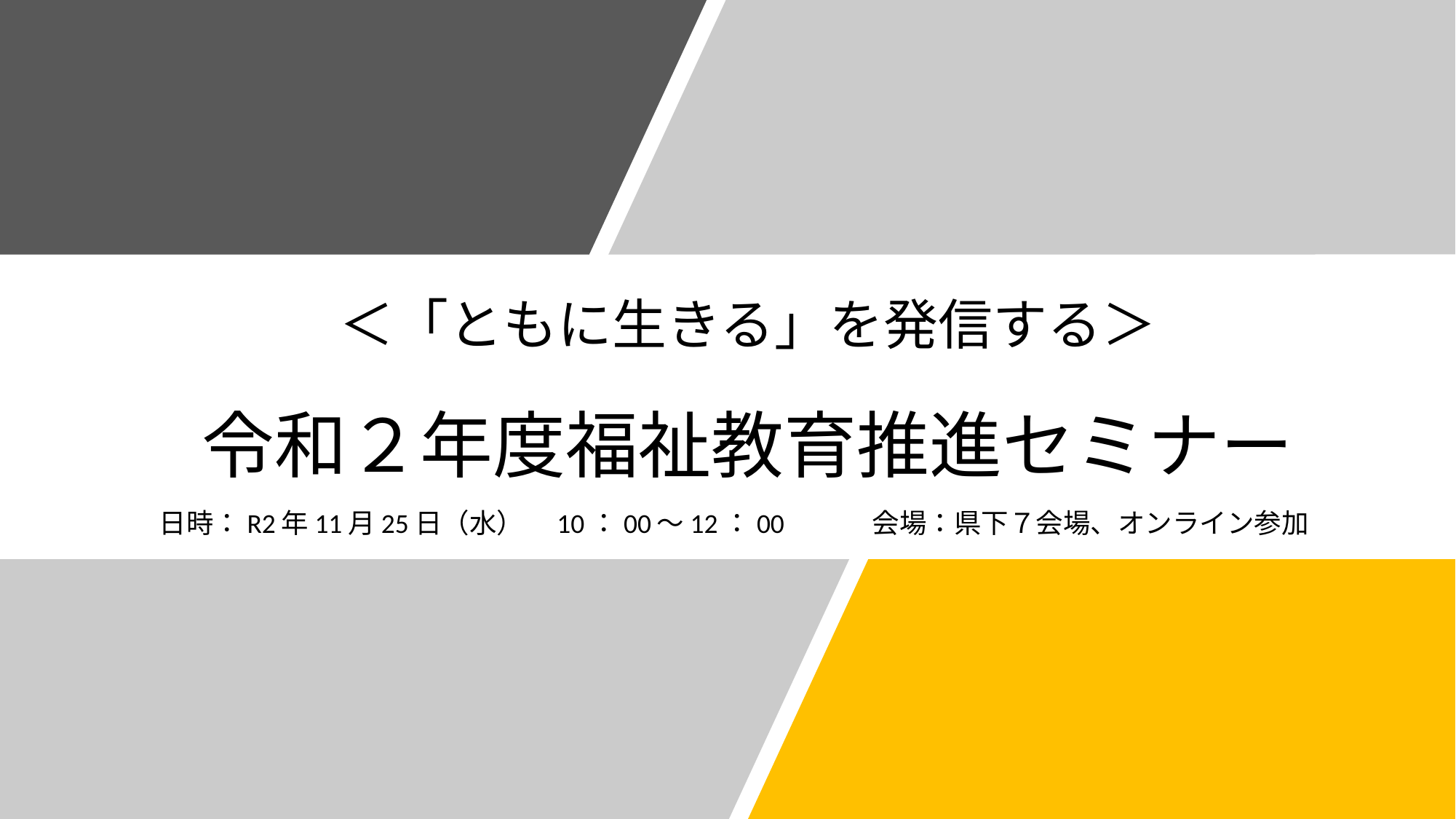

# ＜「ともに生きる」を発信する＞ 令和２年度福祉教育推進セミナー
日時：R2年11月25日（水）　10：00～12：00　　　会場：県下７会場、オンライン参加